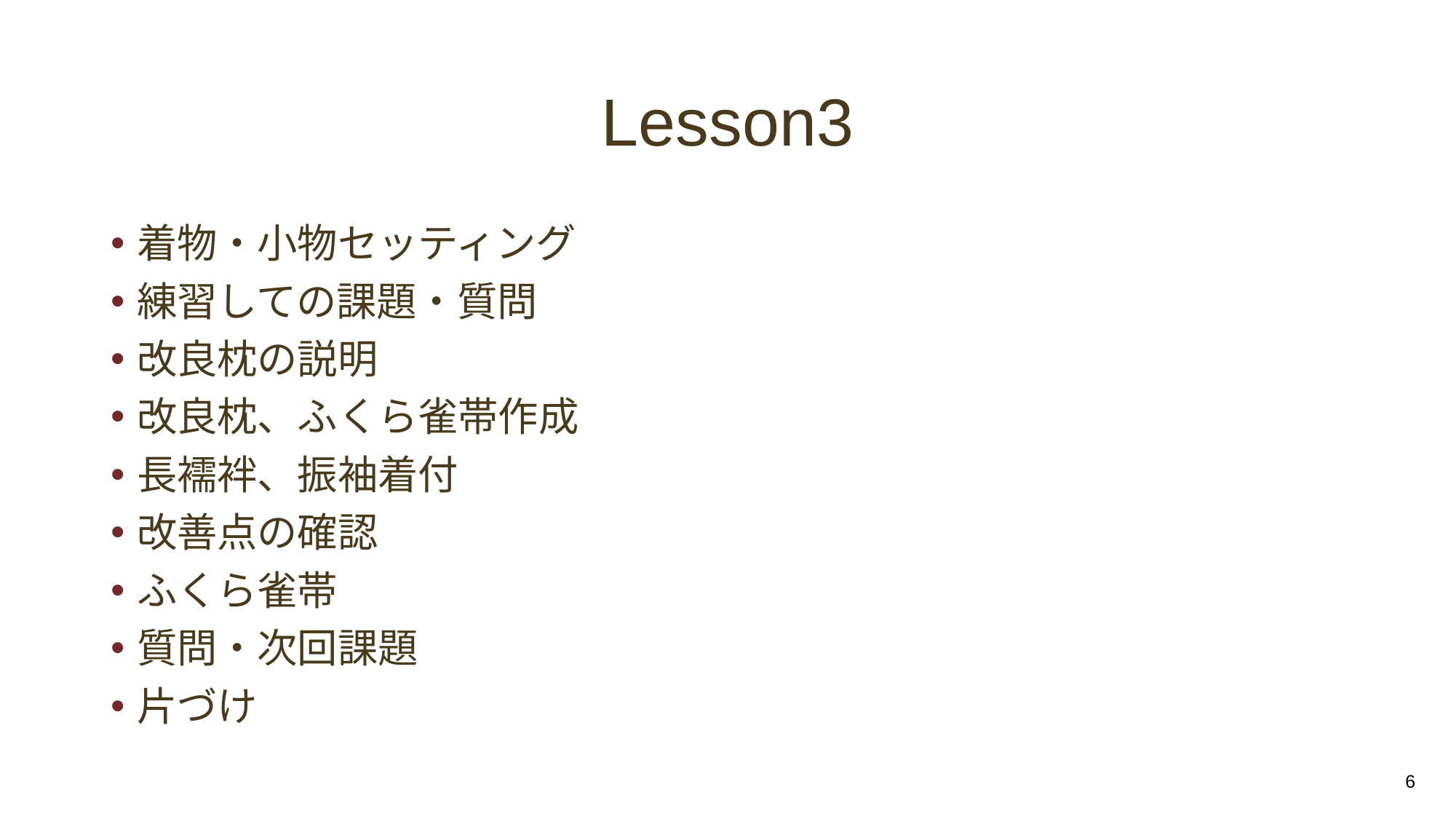

# Lesson3
着物・小物セッティング
練習しての課題・質問
改良枕の説明
改良枕、ふくら雀帯作成
長襦袢、振袖着付
改善点の確認
ふくら雀帯
質問・次回課題
片づけ

6